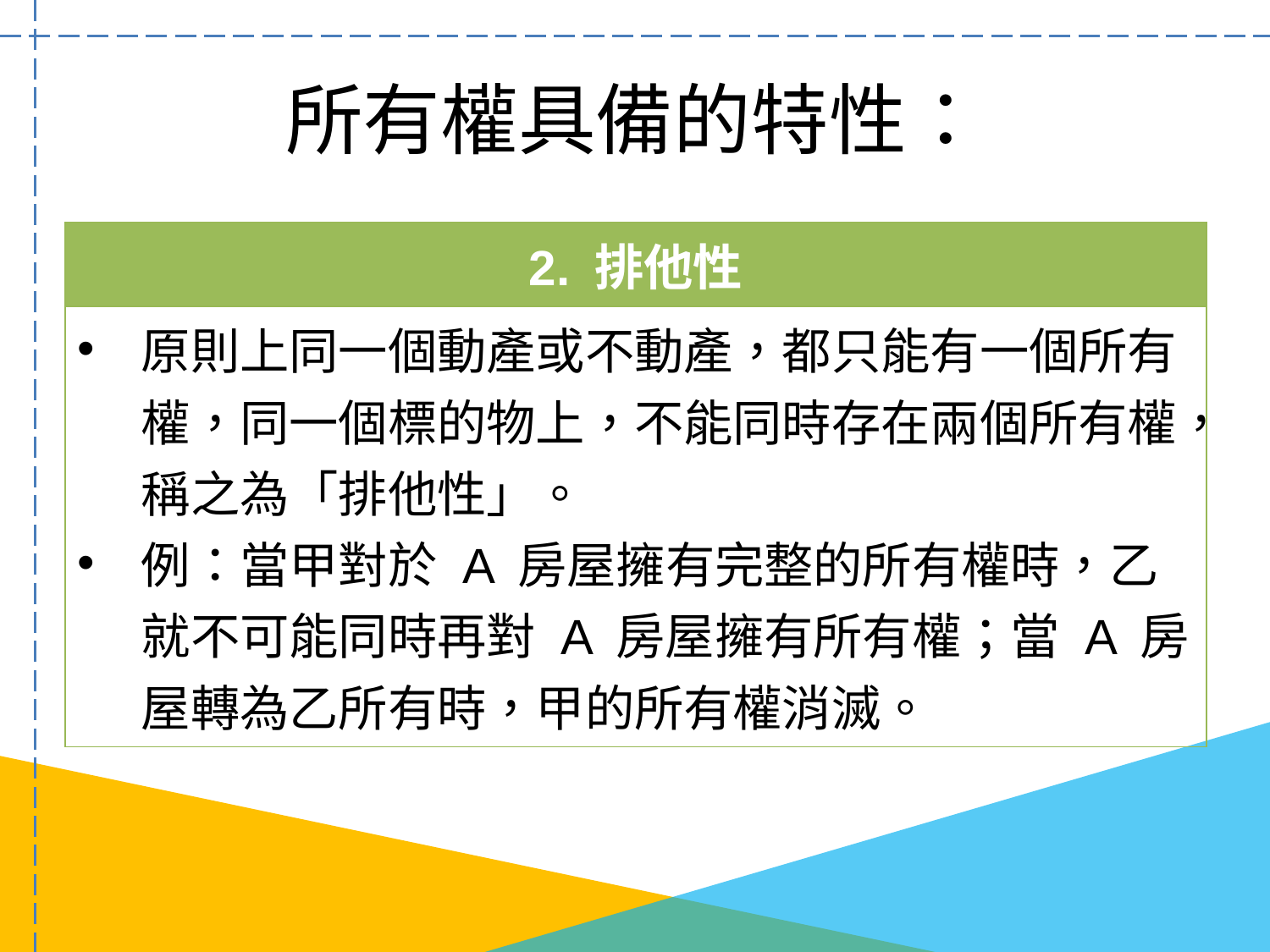

# 所有權具備的特性：
| 2. 排他性 |
| --- |
| 原則上同一個動產或不動產，都只能有一個所有權，同一個標的物上，不能同時存在兩個所有權，稱之為「排他性」。 例：當甲對於 A 房屋擁有完整的所有權時，乙就不可能同時再對 A 房屋擁有所有權；當 A 房屋轉為乙所有時，甲的所有權消滅。 |